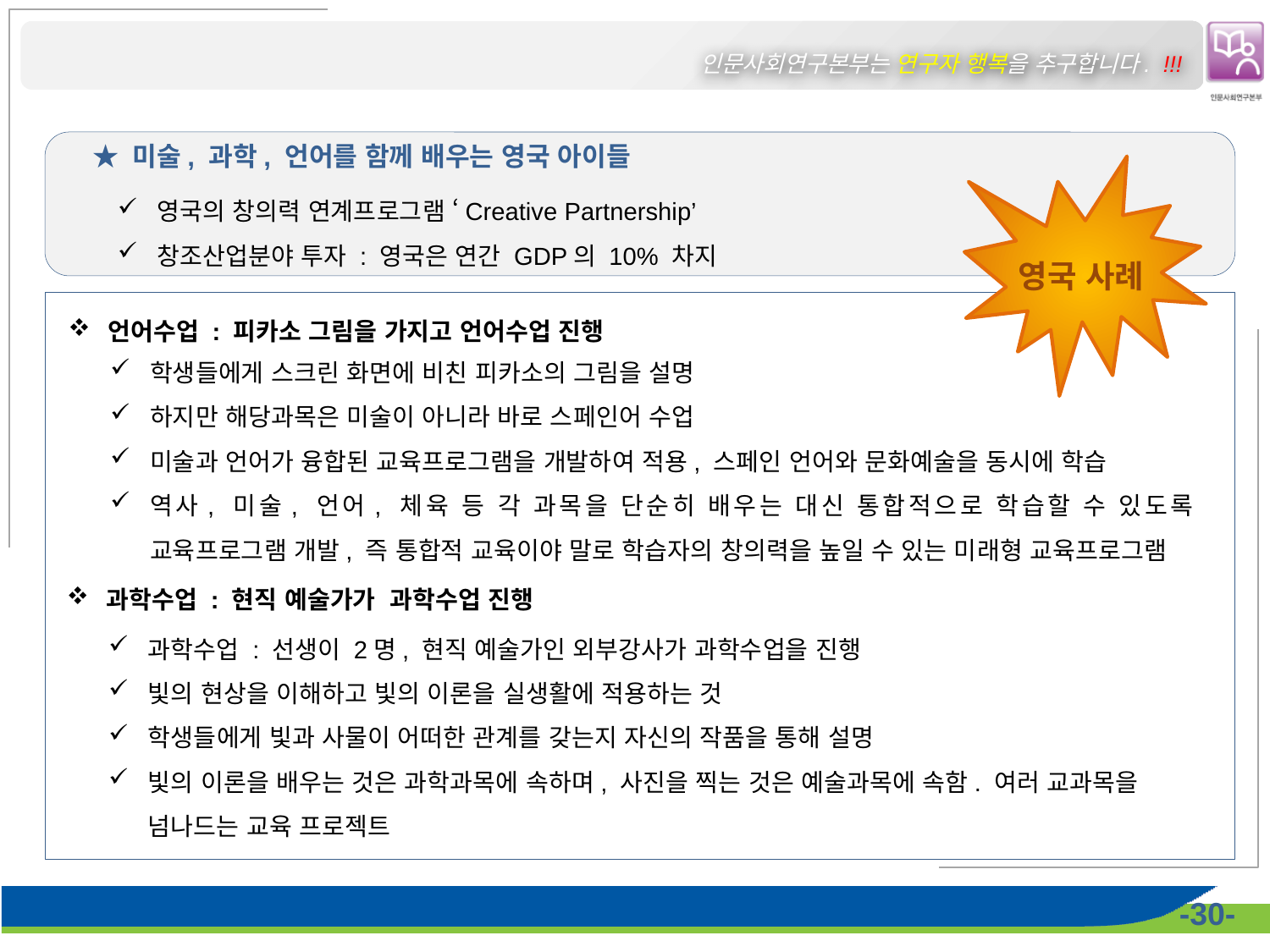

★ 미술, 과학, 언어를 함께 배우는 영국 아이들

영국의 창의력 연계프로그램 ‘Creative Partnership’
창조산업분야 투자 : 영국은 연간 GDP의 10% 차지
영국 사례

언어수업 : 피카소 그림을 가지고 언어수업 진행
학생들에게 스크린 화면에 비친 피카소의 그림을 설명
하지만 해당과목은 미술이 아니라 바로 스페인어 수업
미술과 언어가 융합된 교육프로그램을 개발하여 적용, 스페인 언어와 문화예술을 동시에 학습
역사, 미술, 언어, 체육 등 각 과목을 단순히 배우는 대신 통합적으로 학습할 수 있도록 교육프로그램 개발, 즉 통합적 교육이야 말로 학습자의 창의력을 높일 수 있는 미래형 교육프로그램
과학수업 : 현직 예술가가  과학수업 진행
과학수업 : 선생이 2명, 현직 예술가인 외부강사가 과학수업을 진행
빛의 현상을 이해하고 빛의 이론을 실생활에 적용하는 것
학생들에게 빛과 사물이 어떠한 관계를 갖는지 자신의 작품을 통해 설명
빛의 이론을 배우는 것은 과학과목에 속하며, 사진을 찍는 것은 예술과목에 속함. 여러 교과목을 넘나드는 교육 프로젝트
-30-